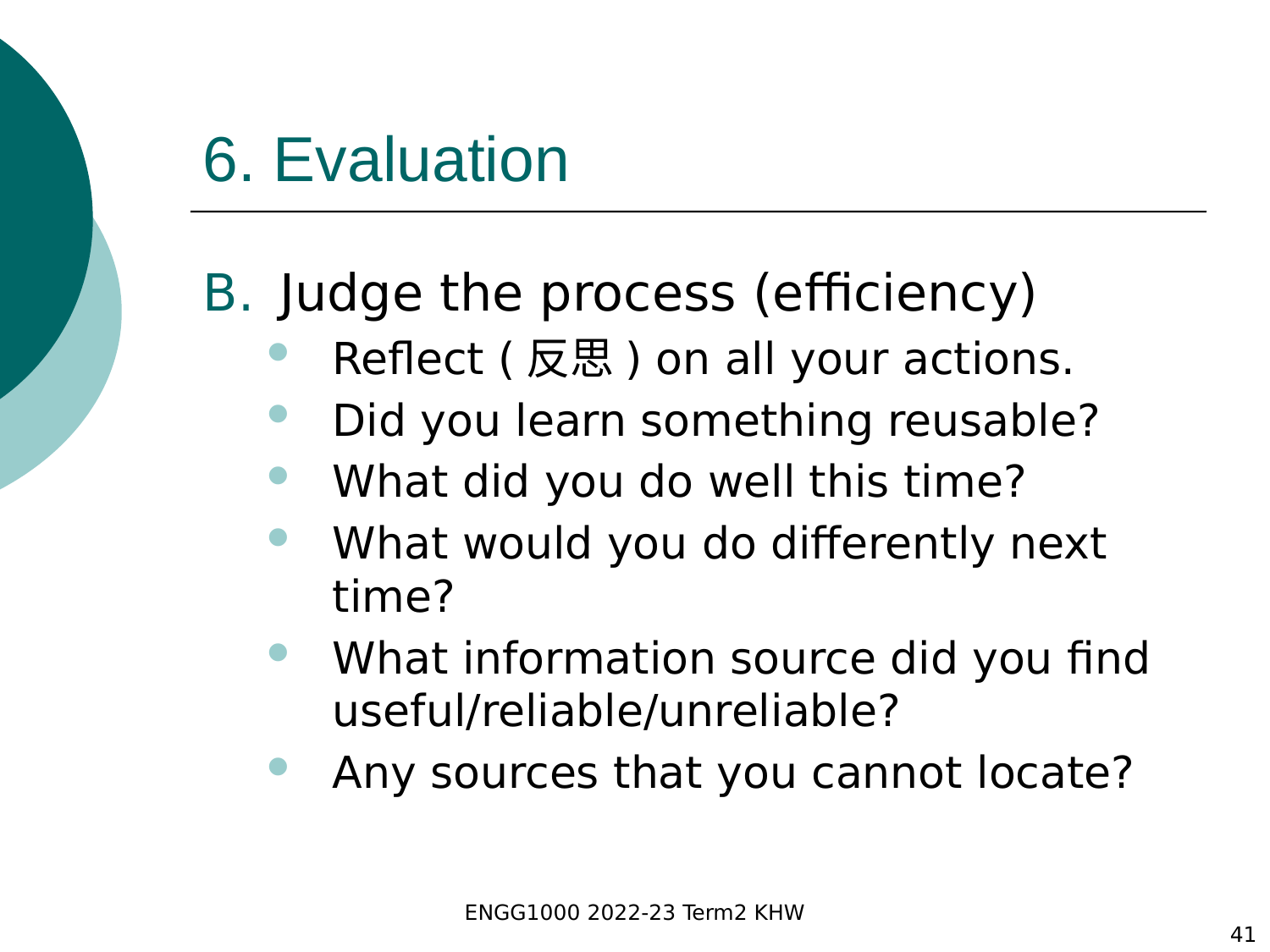

# 6. Evaluation
Judge the process (efficiency)
Reflect (反思) on all your actions.
Did you learn something reusable?
What did you do well this time?
What would you do differently next time?
What information source did you find useful/reliable/unreliable?
Any sources that you cannot locate?
ENGG1000 2022-23 Term2 KHW
41